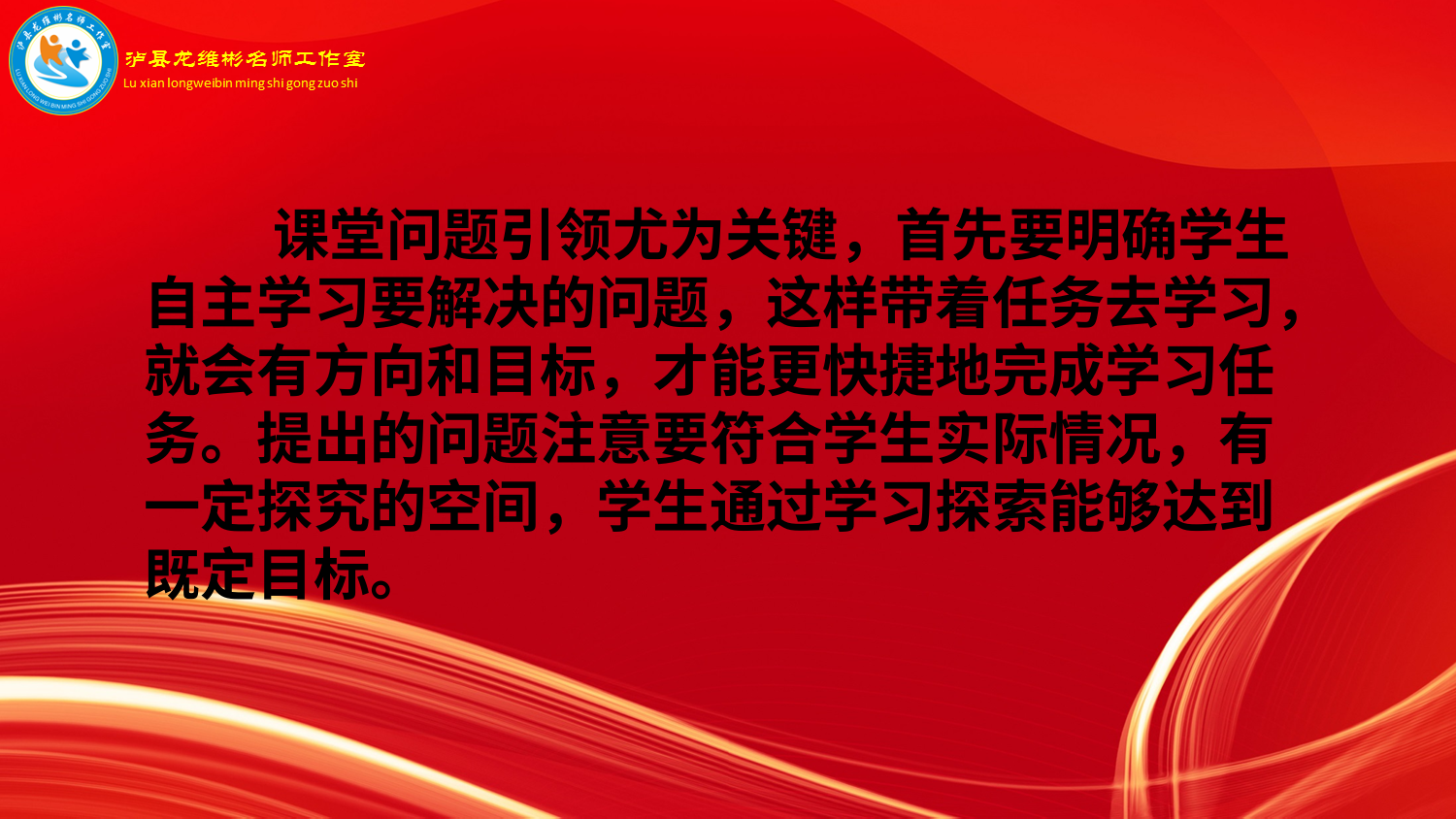

课堂问题引领尤为关键，首先要明确学生自主学习要解决的问题，这样带着任务去学习，就会有方向和目标，才能更快捷地完成学习任务。提出的问题注意要符合学生实际情况，有一定探究的空间，学生通过学习探索能够达到既定目标。